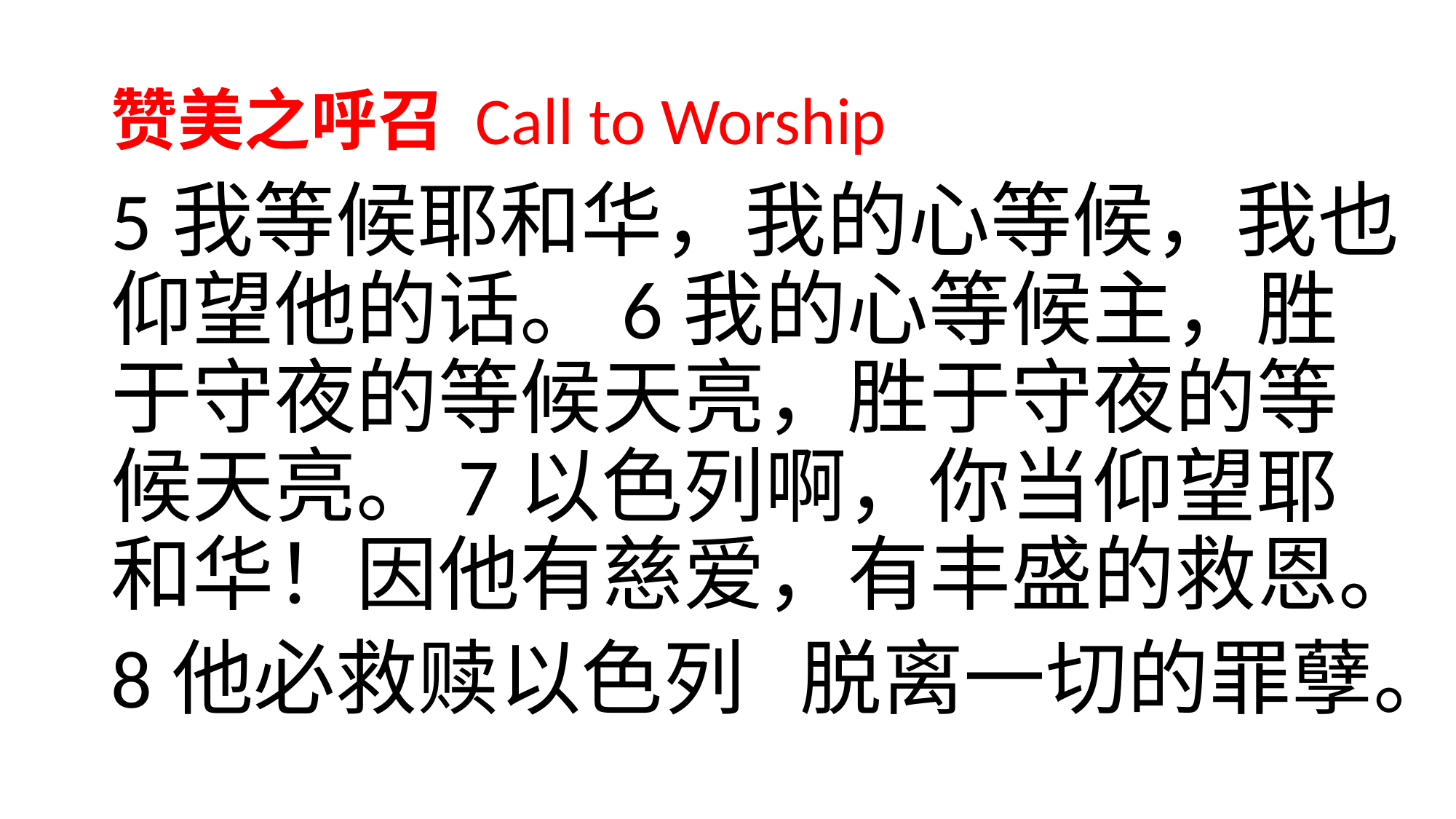

# 赞美之呼召 Call to Worship
5我等候耶和华，我的心等候，我也仰望他的话。6我的心等候主，胜于守夜的等候天亮，胜于守夜的等候天亮。7以色列啊，你当仰望耶和华！因他有慈爱，有丰盛的救恩。
8他必救赎以色列   脱离一切的罪孽。